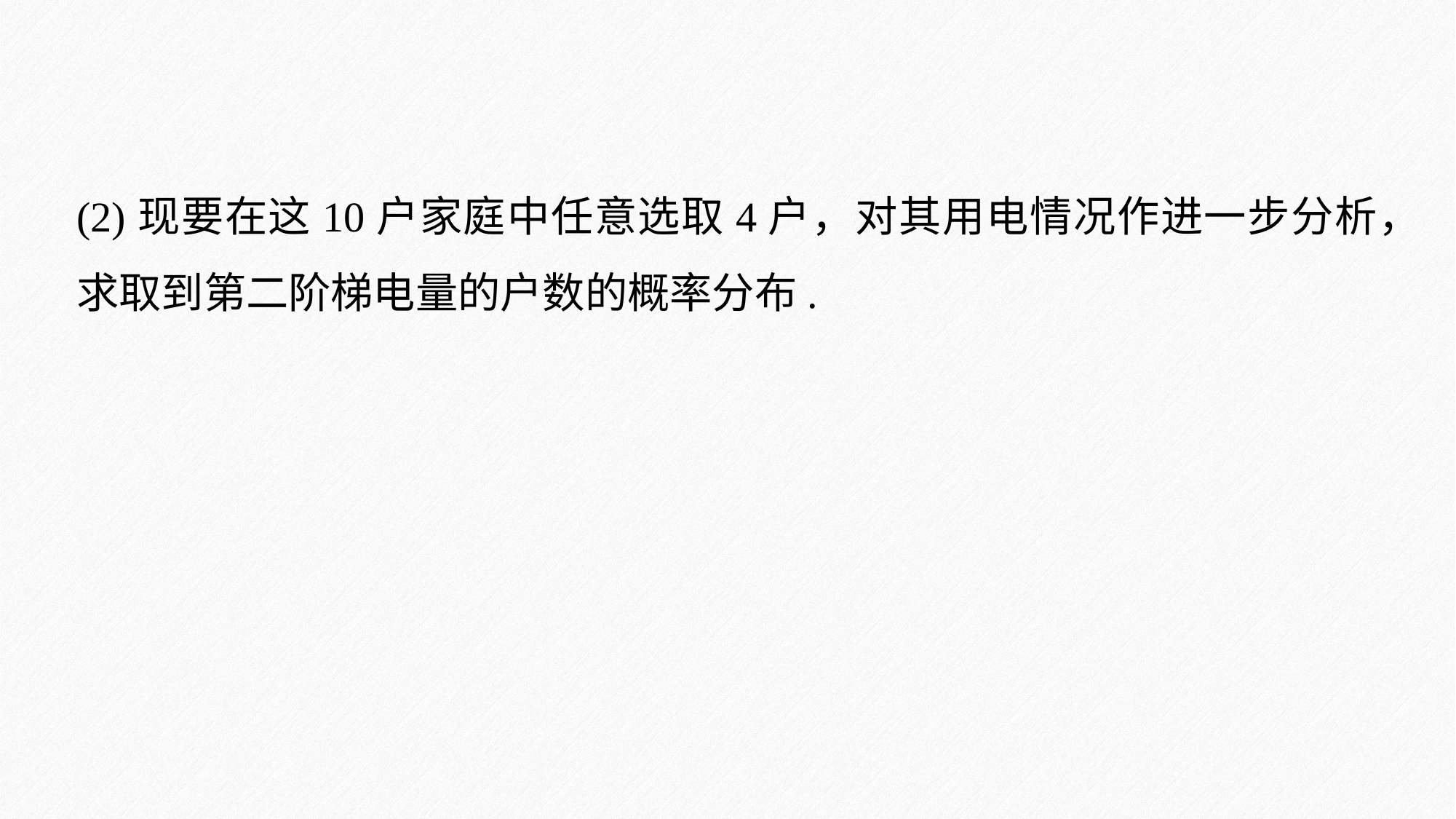

(2)现要在这10户家庭中任意选取4户，对其用电情况作进一步分析，求取到第二阶梯电量的户数的概率分布.